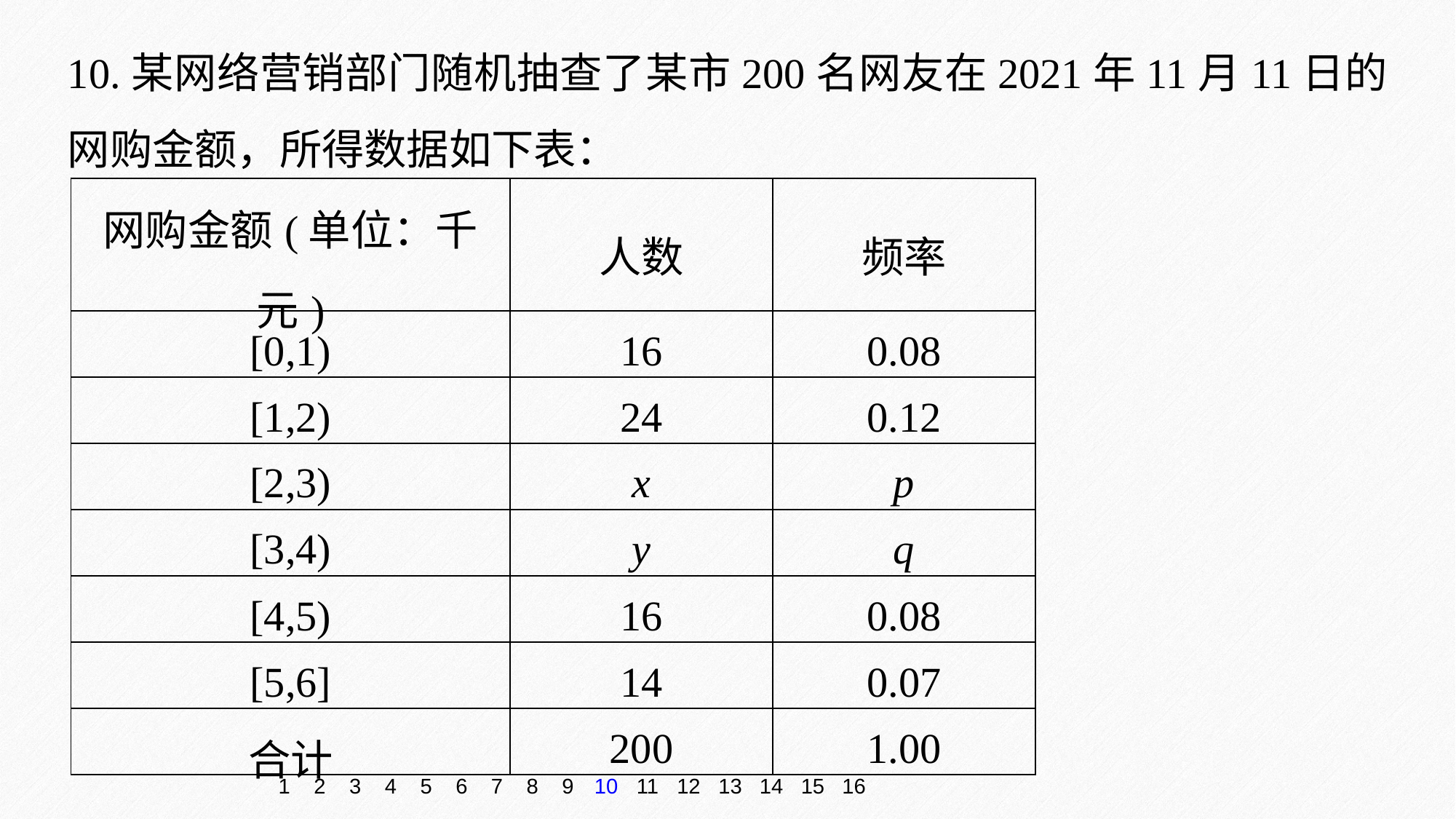

10.某网络营销部门随机抽查了某市200名网友在2021年11月11日的网购金额，所得数据如下表：
| 网购金额(单位：千元) | 人数 | 频率 |
| --- | --- | --- |
| [0,1) | 16 | 0.08 |
| [1,2) | 24 | 0.12 |
| [2,3) | x | p |
| [3,4) | y | q |
| [4,5) | 16 | 0.08 |
| [5,6] | 14 | 0.07 |
| 合计 | 200 | 1.00 |
1
2
3
4
5
6
7
8
9
10
11
12
13
14
15
16